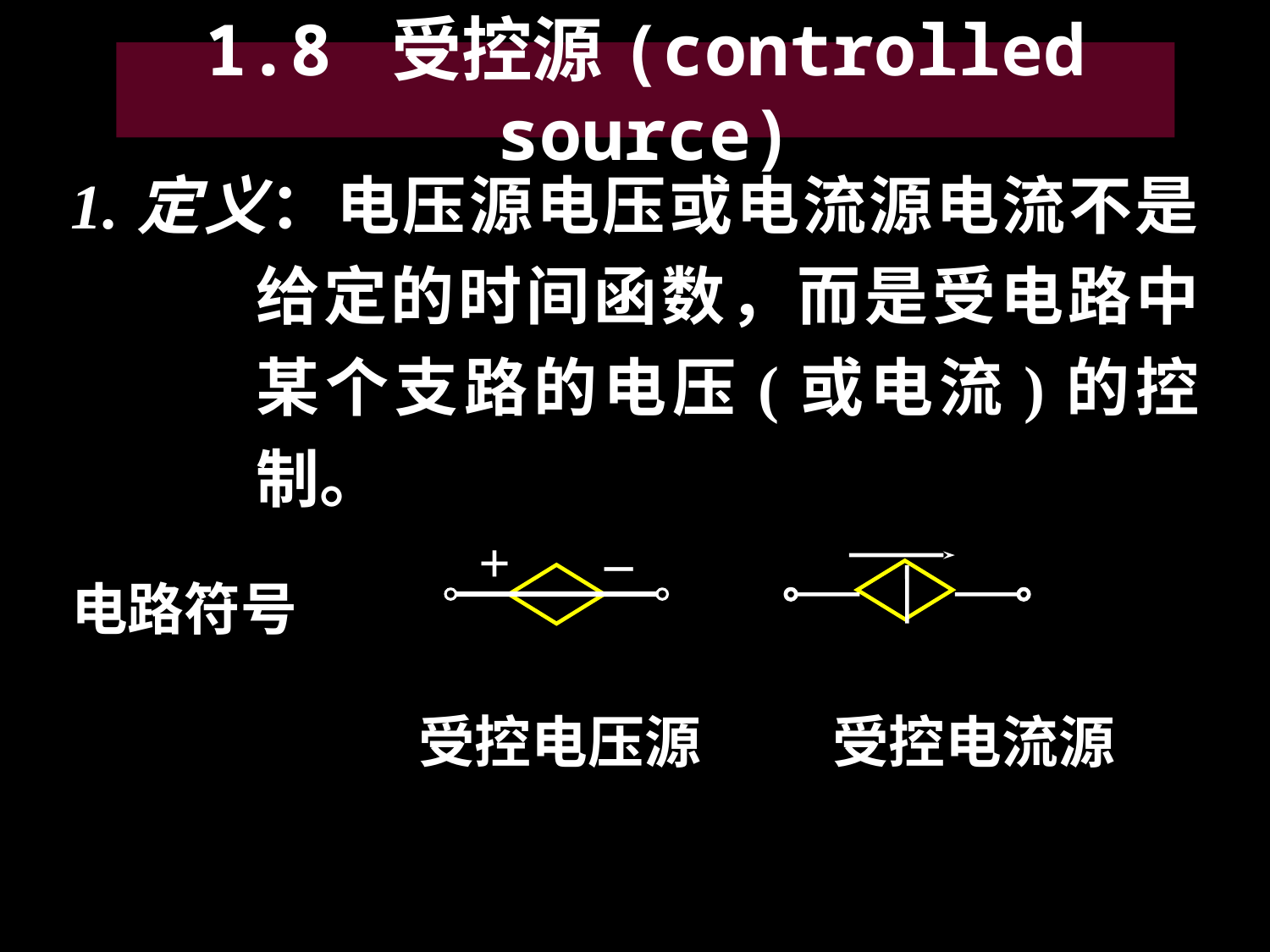

# 1.8 受控源(controlled source)
1.定义：电压源电压或电流源电流不是给定的时间函数，而是受电路中某个支路的电压(或电流)的控制。
+
–

电路符号

受控电压源
受控电流源